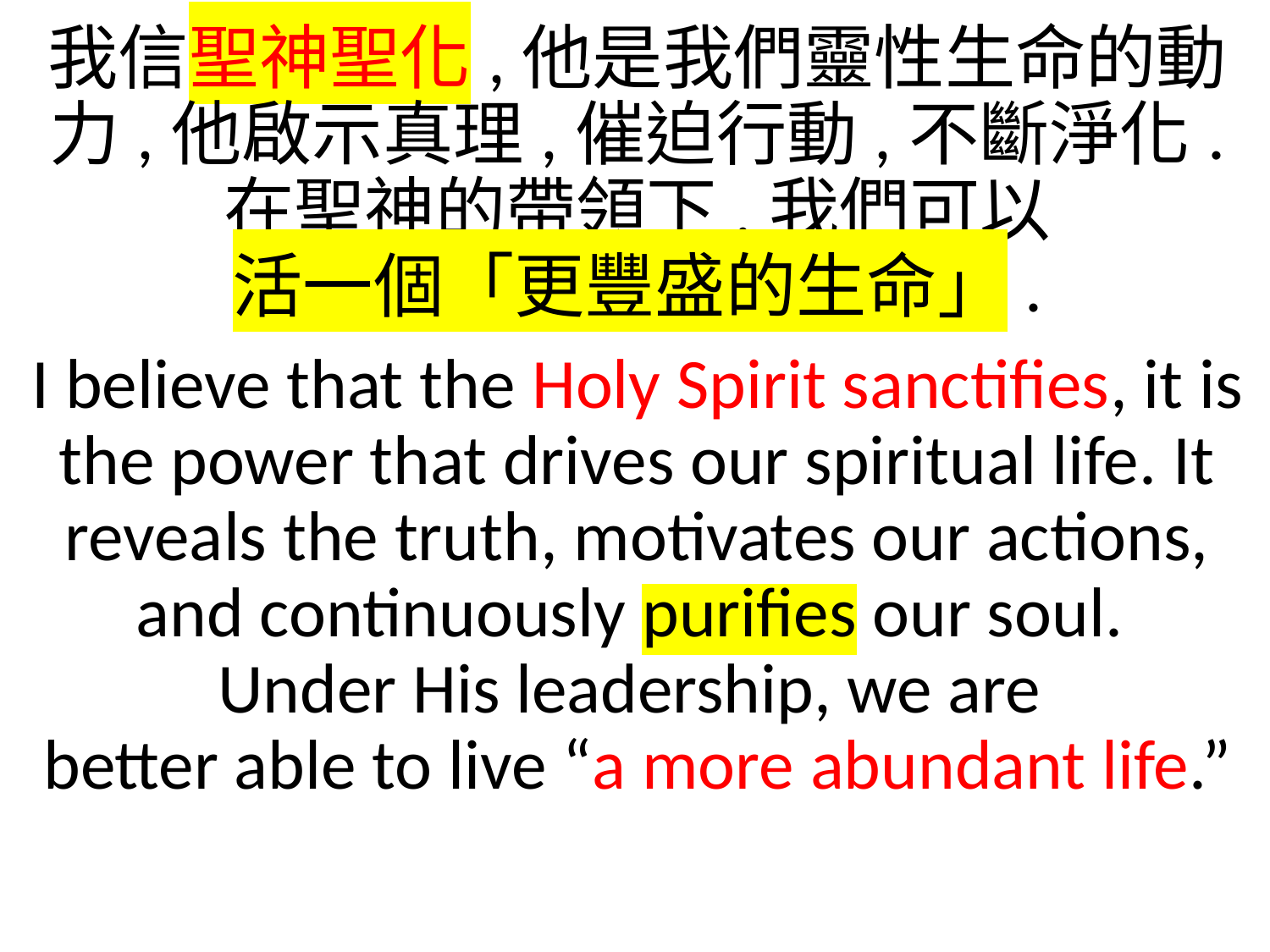

我信聖神聖化,他是我們靈性生命的動力,他啟示真理,催迫行動,不斷淨化.
在聖神的帶領下,我們可以
活一個「更豐盛的生命」.
I believe that the Holy Spirit sanctifies, it is the power that drives our spiritual life. It reveals the truth, motivates our actions, and continuously purifies our soul.
Under His leadership, we are
better able to live “a more abundant life.”